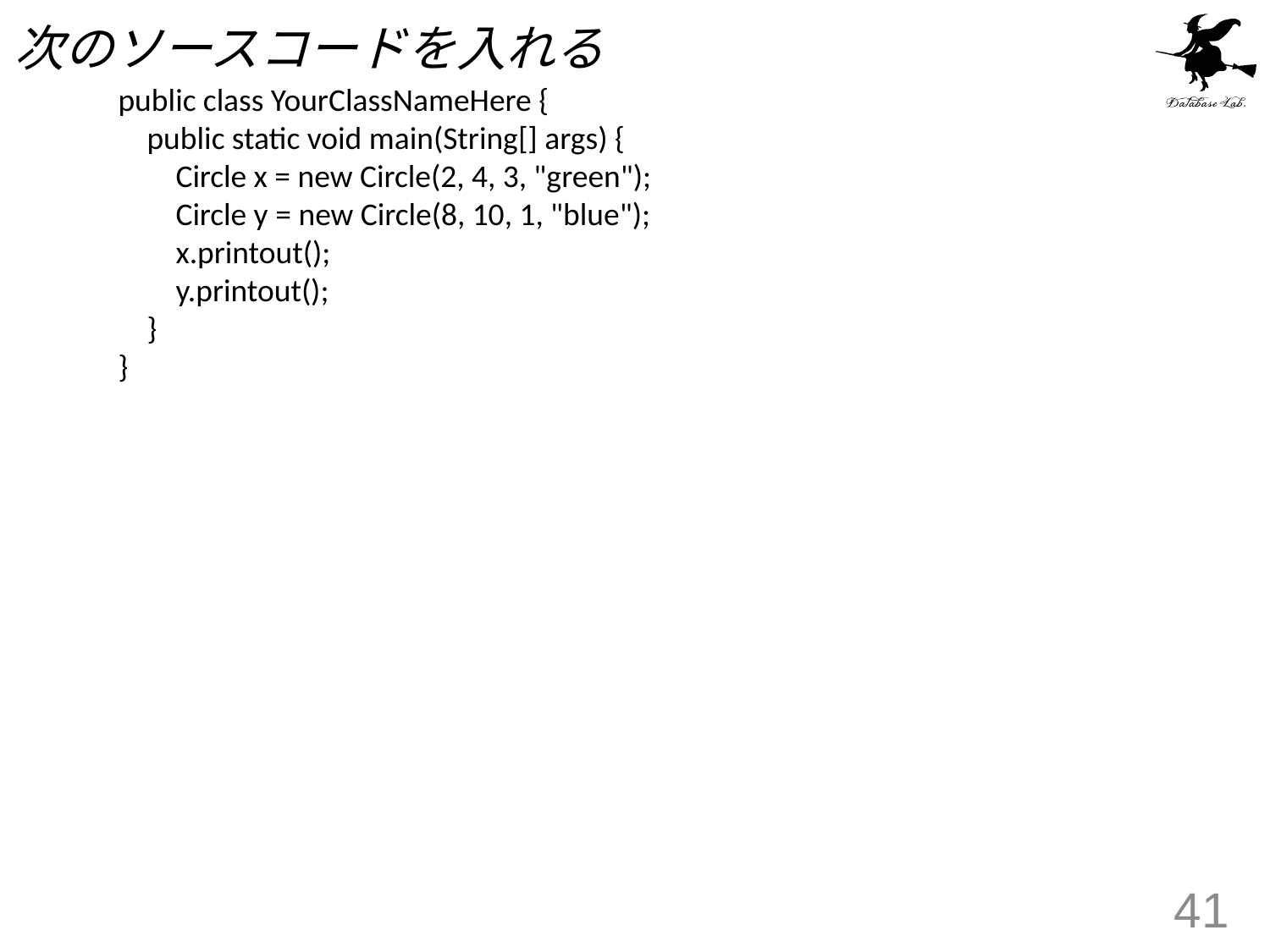

次のソースコードを入れる

public class YourClassNameHere {
    public static void main(String[] args) {
        Circle x = new Circle(2, 4, 3, "green");
        Circle y = new Circle(8, 10, 1, "blue");
        x.printout();
        y.printout();
    }
}
41